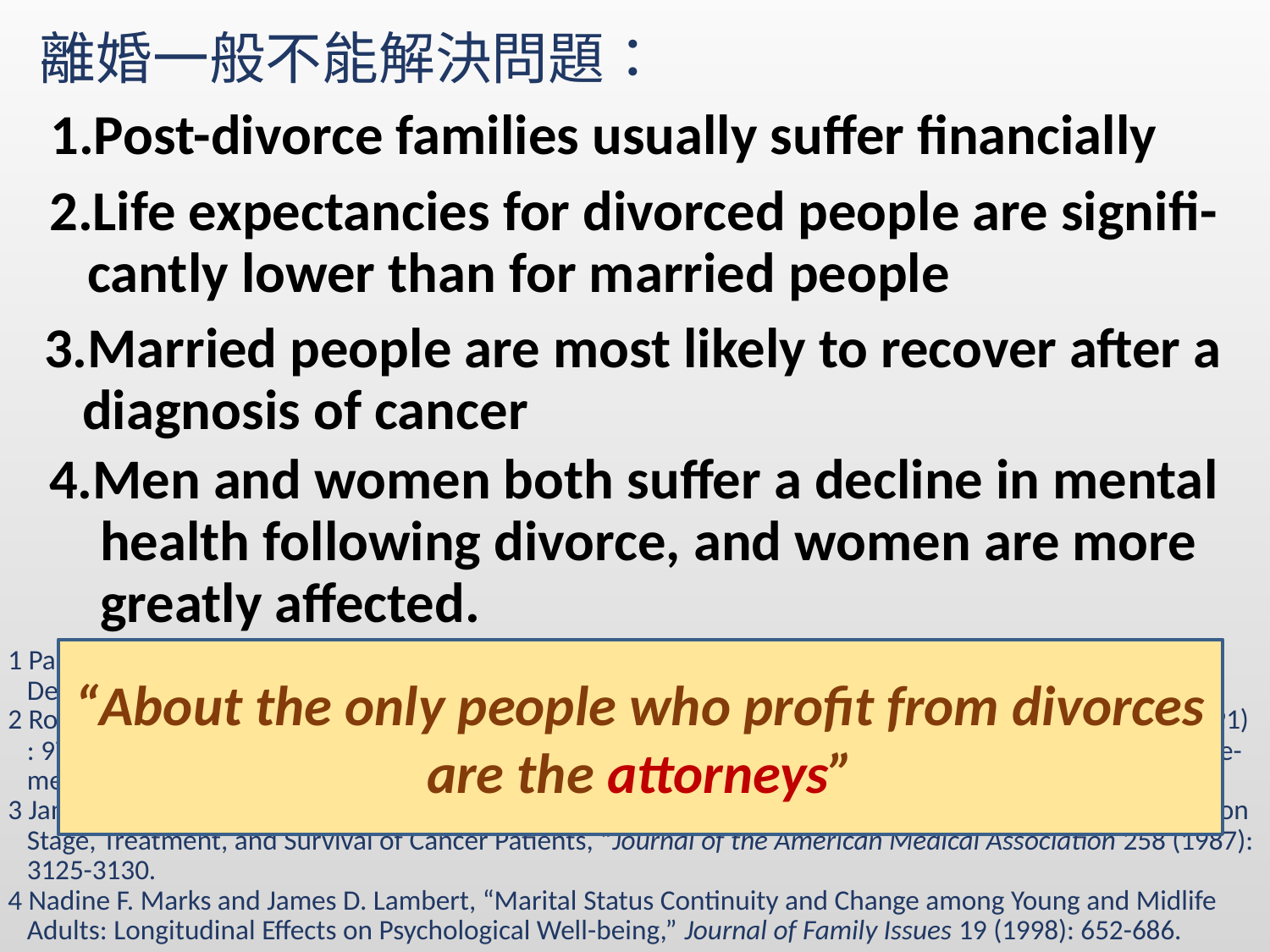

離婚一般不能解決問題：
1.Post-divorce families usually suffer financially
2.Life expectancies for divorced people are signifi-
   cantly lower than for married people
3.Married people are most likely to recover after a
   diagnosis of cancer
4.Men and women both suffer a decline in mental
    health following divorce, and women are more
    greatly affected.
1 Pamela J. Smock, “The Economic  Costs of Marital Disruption for Young Women over the Past Two
   Decades.” Demography 30 (1993): 353-371.
2 Robert Coombs, “Marital Status and Personal Well-Being: A Literature Review, “Family  Relations  40 (1991)
   : 97-102; I. M. Joung, et al., “Difference in Self-Reported Morbidity by Marital Status and by Living Arrange-
   ment,” International Journal of Epidemiology 23 (1994): 91-97.
3 James S. Goodwin, Willian C. Hunt, Charles R. Key and Jonathan M. Sarmet, “The Effect of Marital Status on
   Stage, Treatment, and Survival of Cancer Patients, “Journal of the American Medical Association 258 (1987):
   3125-3130.
4 Nadine F. Marks and James D. Lambert, “Marital Status Continuity and Change among Young and Midlife
   Adults: Longitudinal Effects on Psychological Well-being,” Journal of Family Issues 19 (1998): 652-686.
“About the only people who profit from divorces
are the attorneys”